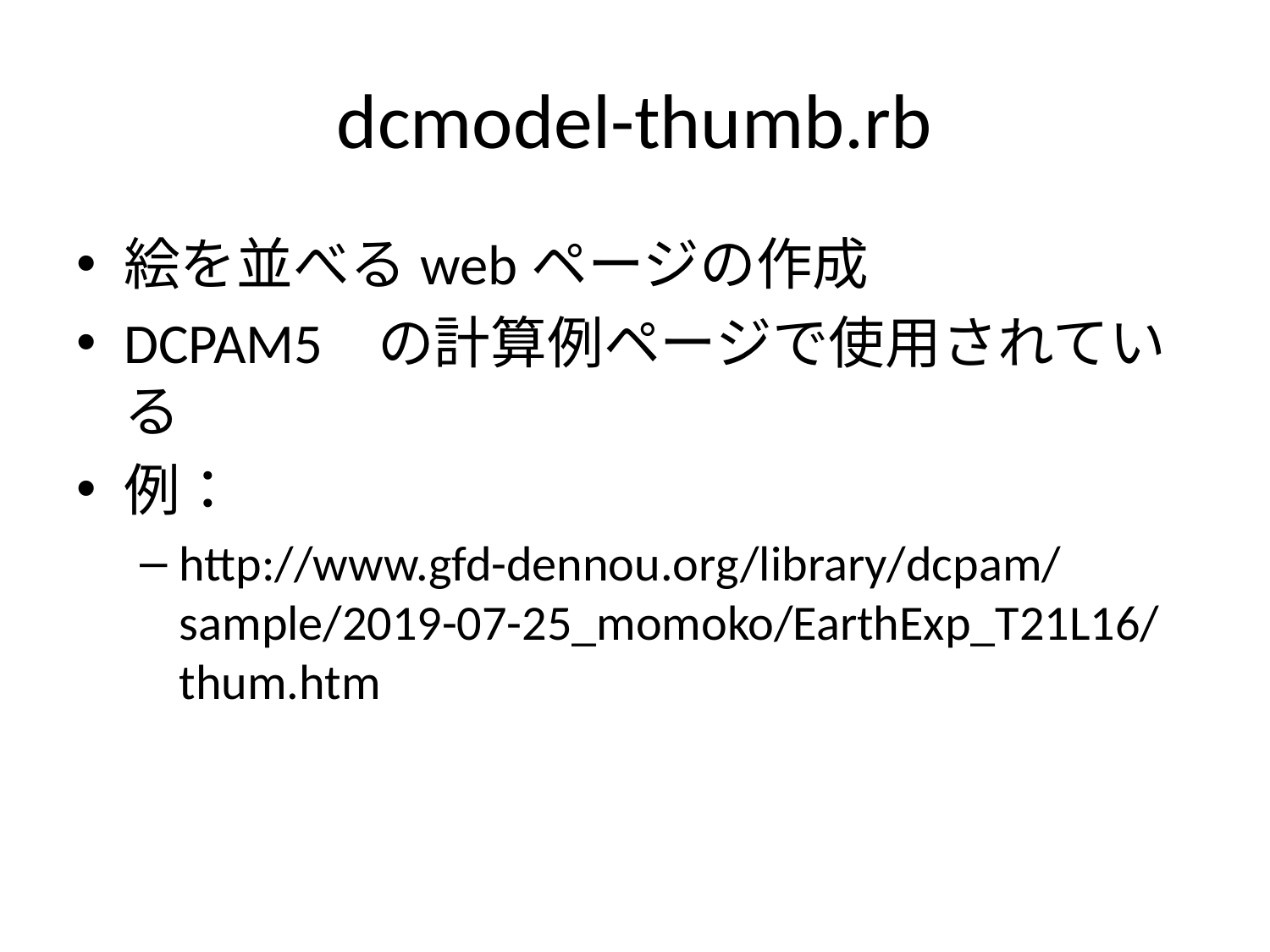

# dcmodel-thumb.rb
絵を並べるwebページの作成
DCPAM5	の計算例ページで使用されている
例：
http://www.gfd-dennou.org/library/dcpam/sample/2019-07-25_momoko/EarthExp_T21L16/thum.htm